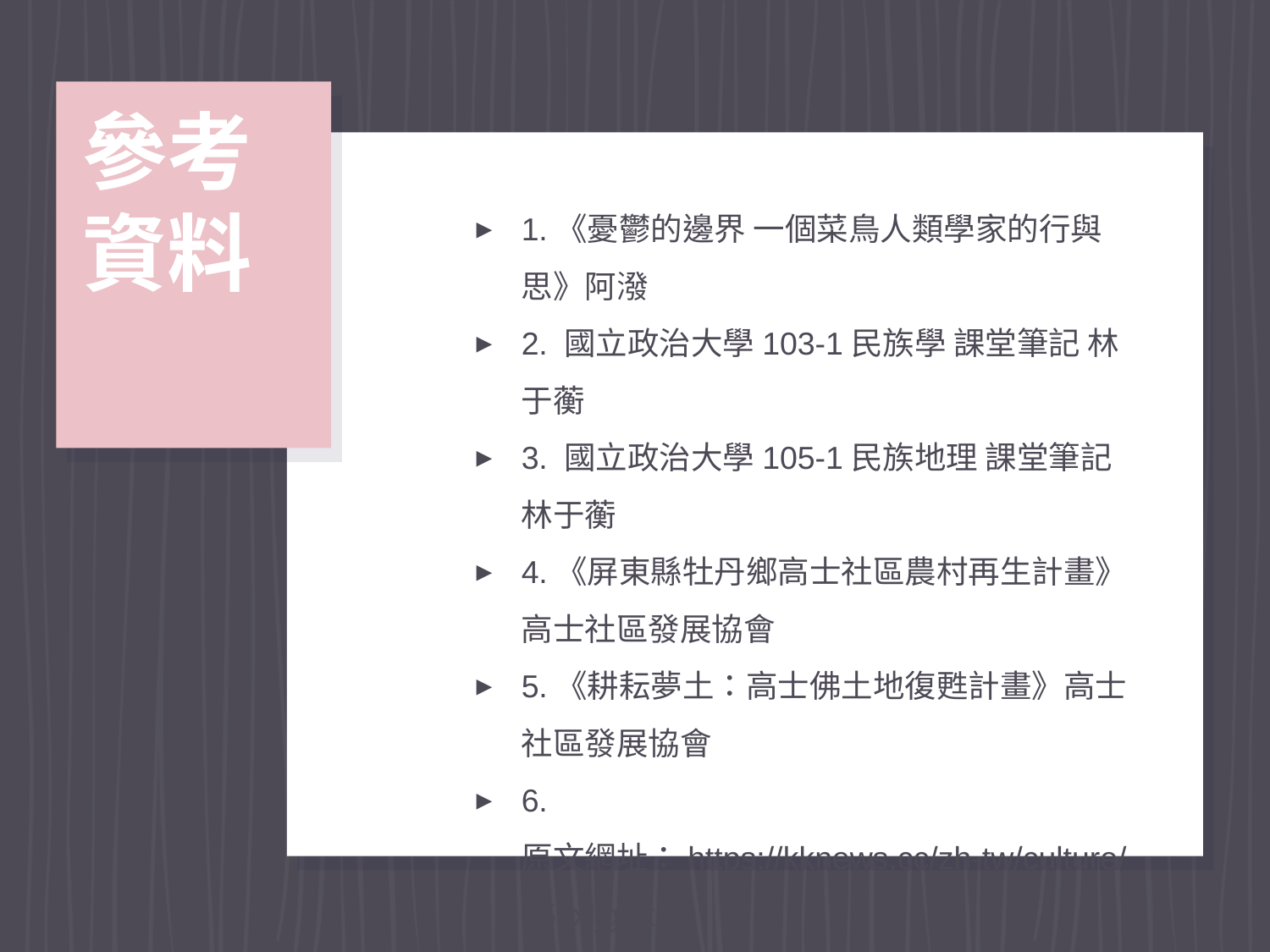

# 參考資料
1.《憂鬱的邊界 一個菜鳥人類學家的行與思》阿潑
2. 國立政治大學103-1民族學 課堂筆記 林于蘅
3. 國立政治大學105-1民族地理 課堂筆記 林于蘅
4.《屏東縣牡丹鄉高士社區農村再生計畫》高士社區發展協會
5.《耕耘夢土：高士佛土地復甦計畫》高士社區發展協會
6. 原文網址：https://kknews.cc/zh-tw/culture/n5vxljg.html
7. 原文網址：https://read01.com/m6azJR.html